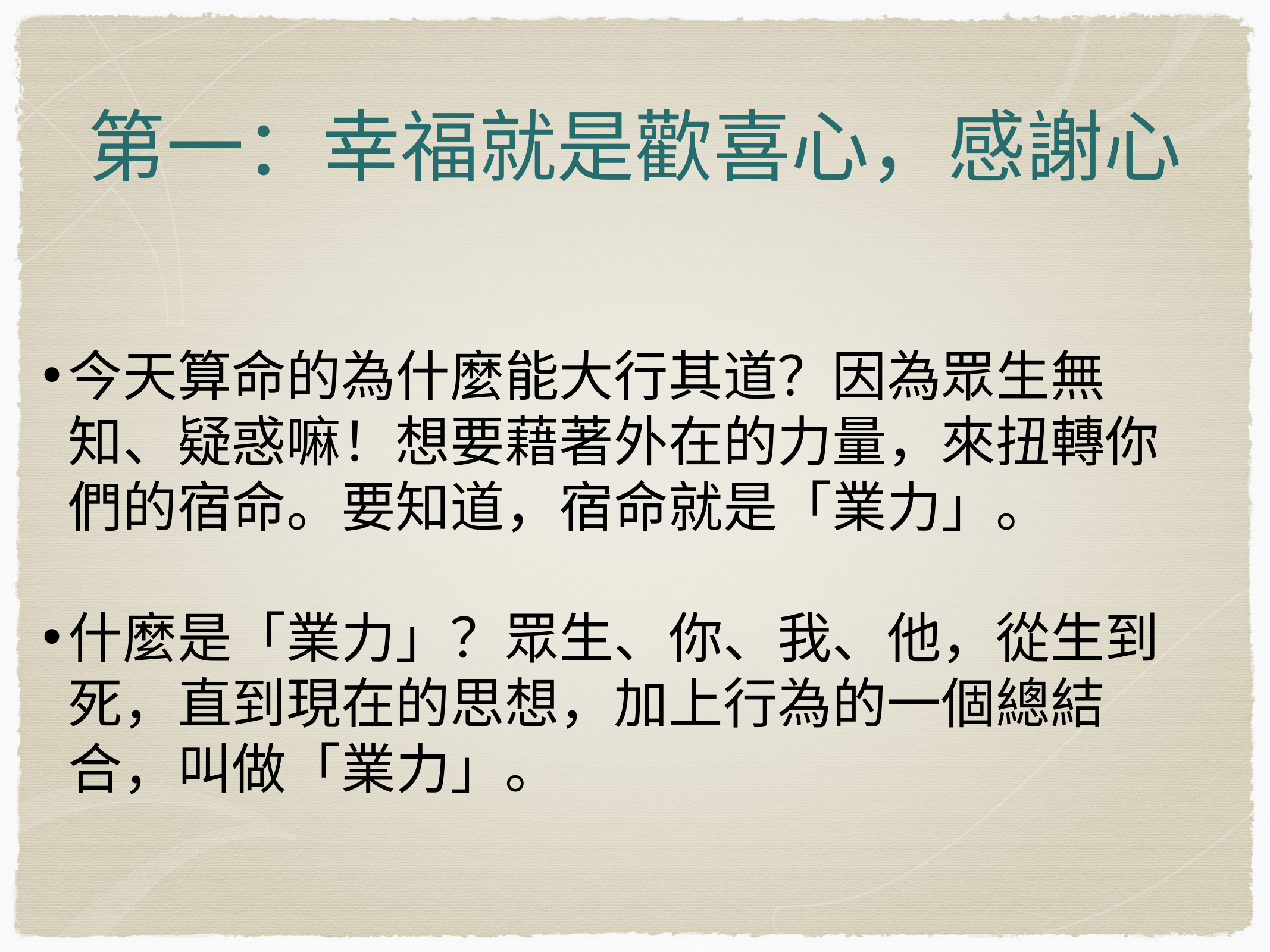

# 第一：幸福就是歡喜心，感謝心
今天算命的為什麼能大行其道？因為眾生無知、疑惑嘛！想要藉著外在的力量，來扭轉你們的宿命。要知道，宿命就是「業力」。

什麼是「業力」？眾生、你、我、他，從生到死，直到現在的思想，加上行為的一個總結合，叫做「業力」。